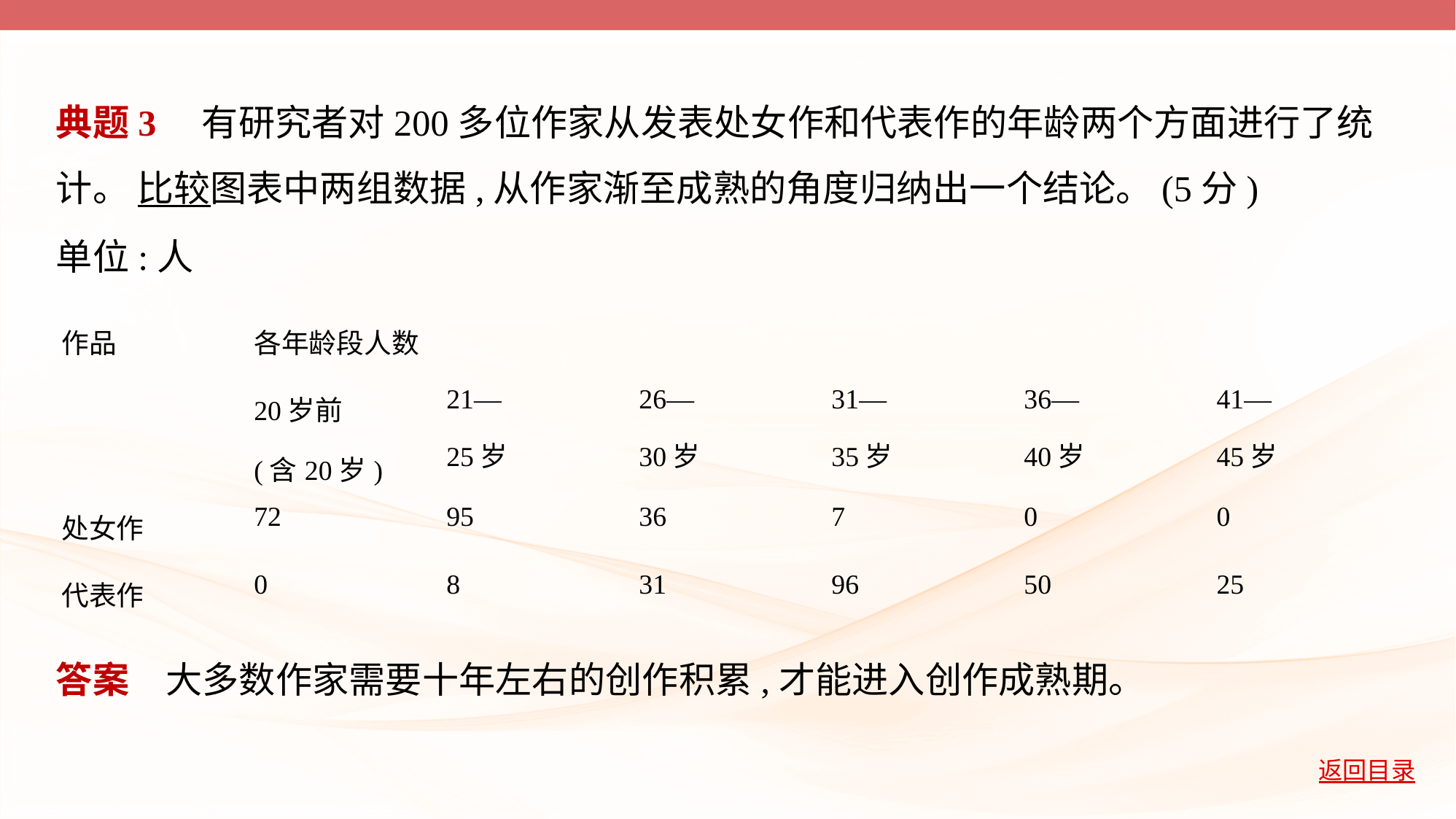

典题3　有研究者对200多位作家从发表处女作和代表作的年龄两个方面进行了统
计。 比较图表中两组数据,从作家渐至成熟的角度归纳出一个结论。(5分)
单位:人

| 作品 | 各年龄段人数 |  |  |  |  |  |
| --- | --- | --- | --- | --- | --- | --- |
|  | 20岁前 (含20岁) | 21— 25岁 | 26— 30岁 | 31— 35岁 | 36— 40岁 | 41— 45岁 |
| 处女作 | 72 | 95 | 36 | 7 | 0 | 0 |
| 代表作 | 0 | 8 | 31 | 96 | 50 | 25 |
答案　大多数作家需要十年左右的创作积累,才能进入创作成熟期。